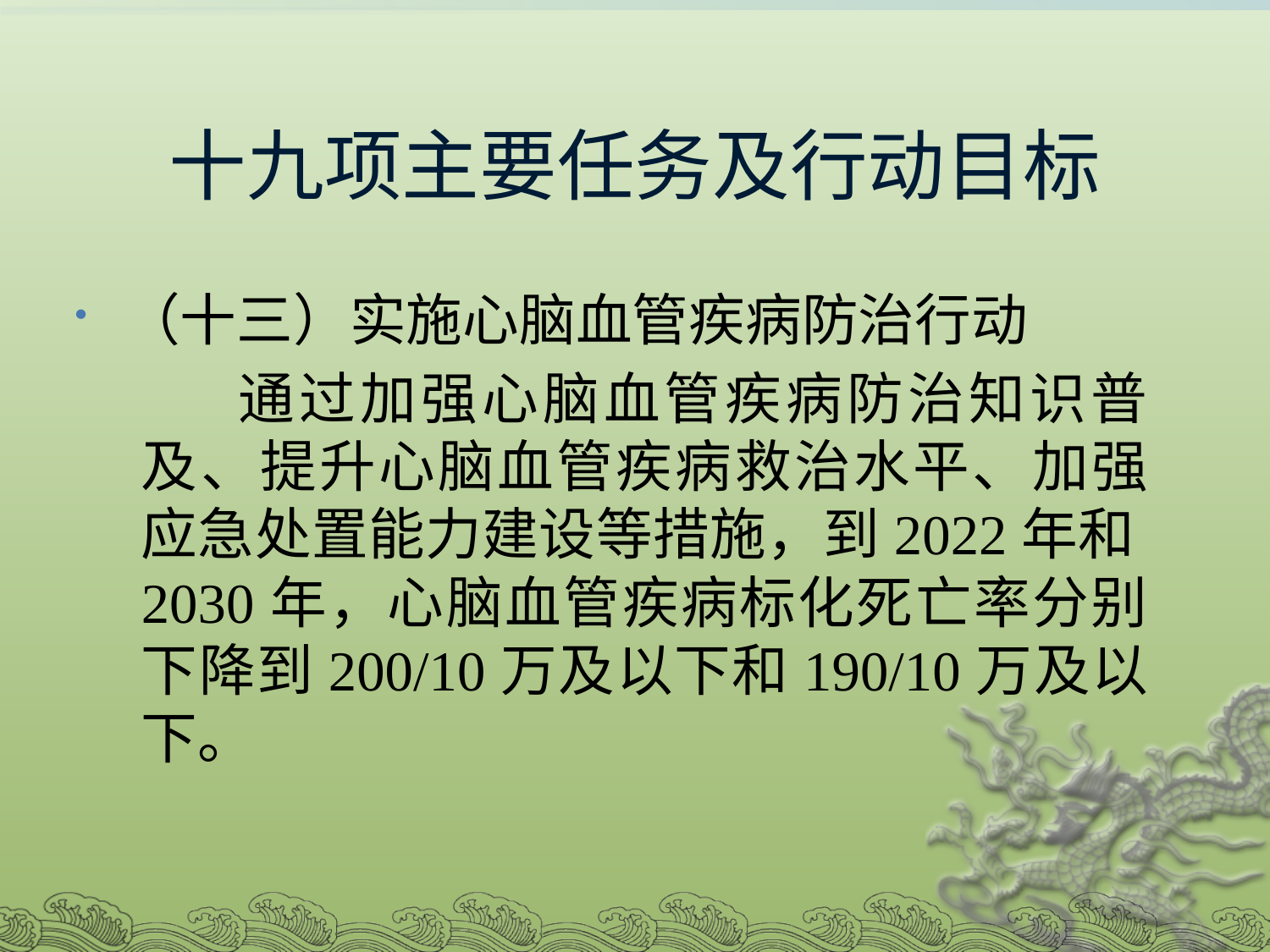

# 十九项主要任务及行动目标
（十三）实施心脑血管疾病防治行动
通过加强心脑血管疾病防治知识普及、提升心脑血管疾病救治水平、加强应急处置能力建设等措施，到2022年和2030年，心脑血管疾病标化死亡率分别下降到200/10万及以下和190/10万及以下。